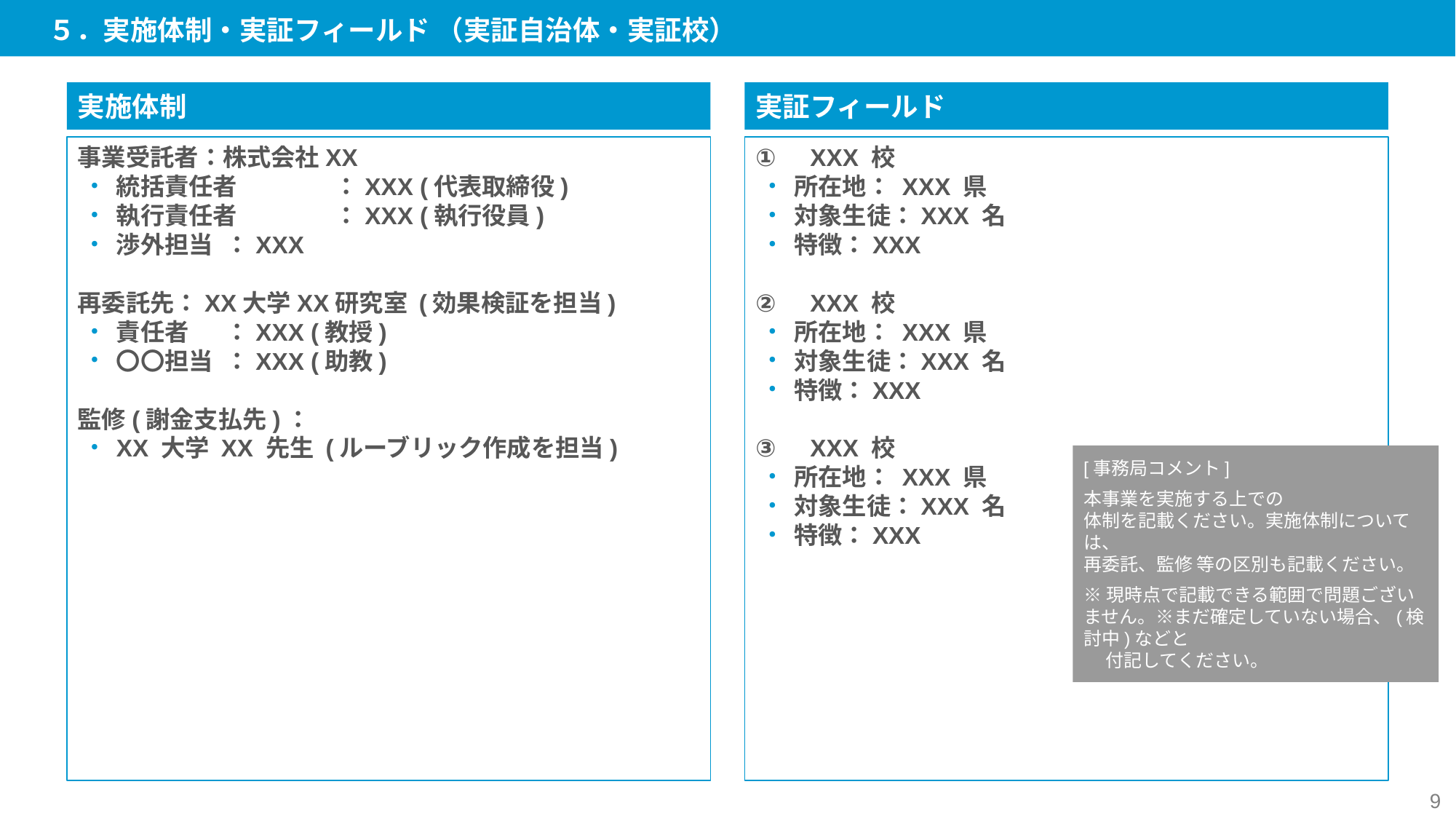

５．実施体制・実証フィールド （実証自治体・実証校）
実施体制
実証フィールド
事業受託者：株式会社XX
統括責任者	：XXX (代表取締役)
執行責任者	：XXX (執行役員)
渉外担当	：XXX

再委託先：XX大学XX研究室 (効果検証を担当)
責任者	：XXX (教授)
〇〇担当	：XXX (助教)

監修(謝金支払先)：
XX 大学 XX 先生 (ルーブリック作成を担当)

XXX 校
所在地： XXX 県
対象生徒：XXX 名
特徴：XXX

XXX 校
所在地： XXX 県
対象生徒：XXX 名
特徴：XXX

XXX 校
所在地： XXX 県
対象生徒：XXX 名
特徴：XXX
[事務局コメント]
本事業を実施する上での
体制を記載ください。実施体制については、
再委託、監修 等の区別も記載ください。
※現時点で記載できる範囲で問題ございません。※まだ確定していない場合、(検討中)などと
　 付記してください。